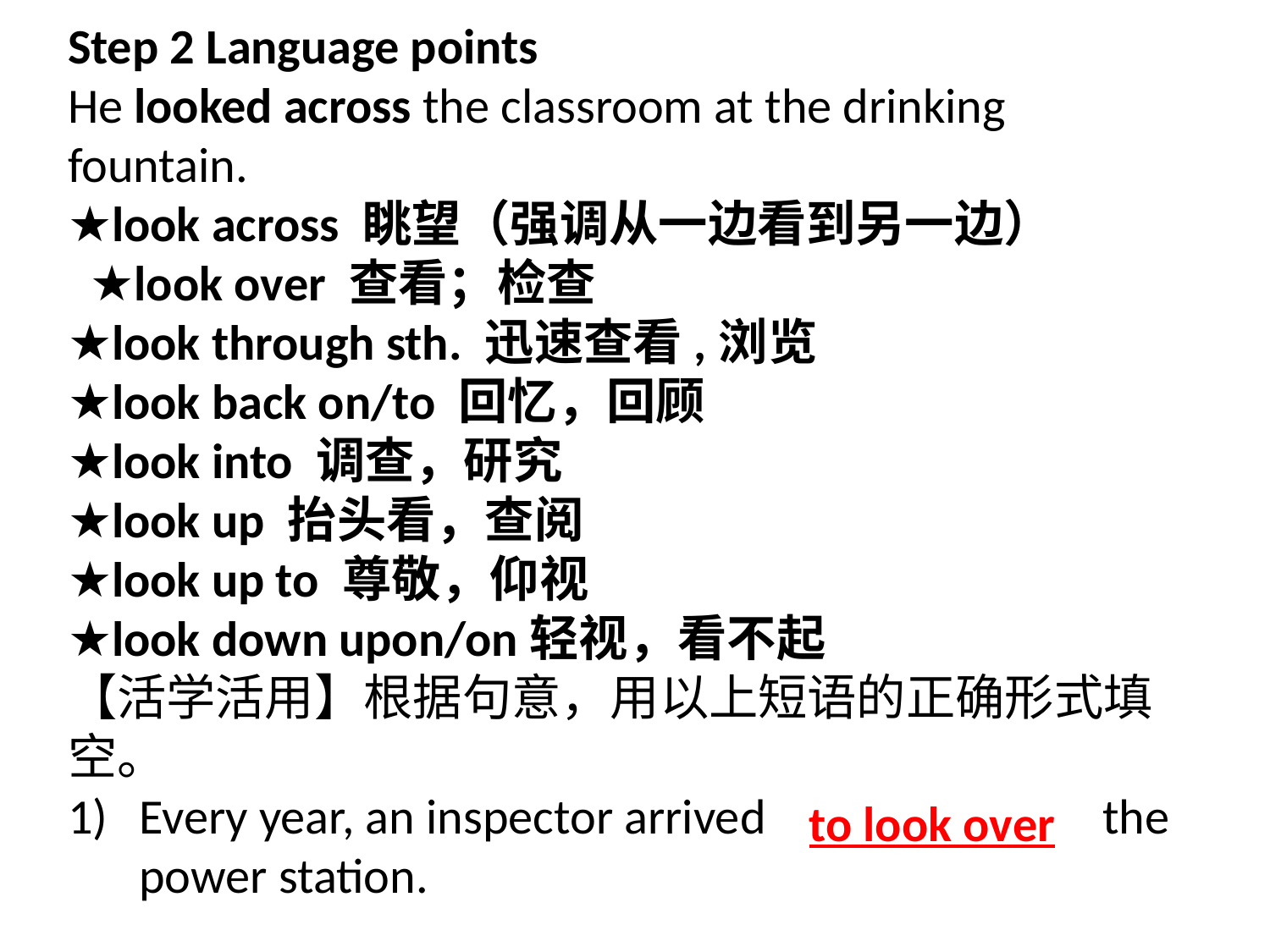

# Step 2 Language points
He looked across the classroom at the drinking fountain.
★look across 眺望（强调从一边看到另一边）
  ★look over 查看；检查
★look through sth. 迅速查看,浏览
★look back on/to 回忆，回顾
★look into 调查，研究
★look up 抬头看，查阅
★look up to 尊敬，仰视
★look down upon/on轻视，看不起
【活学活用】根据句意，用以上短语的正确形式填空。
Every year, an inspector arrived                              the power station.

to look over